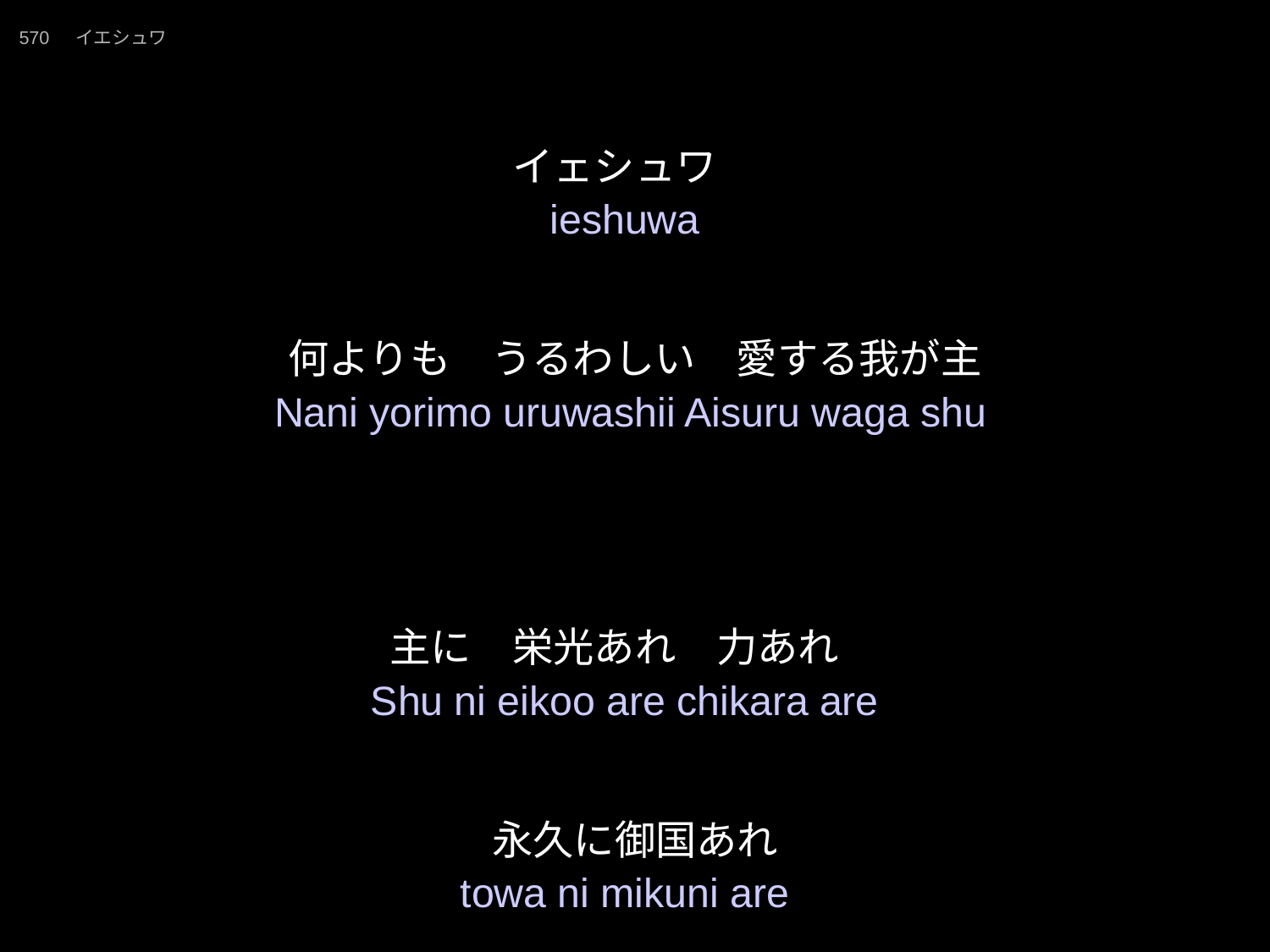

20230312.pptx
いえしゅわ
★W
570　イエシュワ
★４
イェシュワ

何よりも　うるわしい　愛する我が主

主に　栄光あれ　力あれ

永久に御国あれ
ieshuwa

Nani yorimo uruwashii Aisuru waga shu

Shu ni eikoo are chikara are

towa ni mikuni are